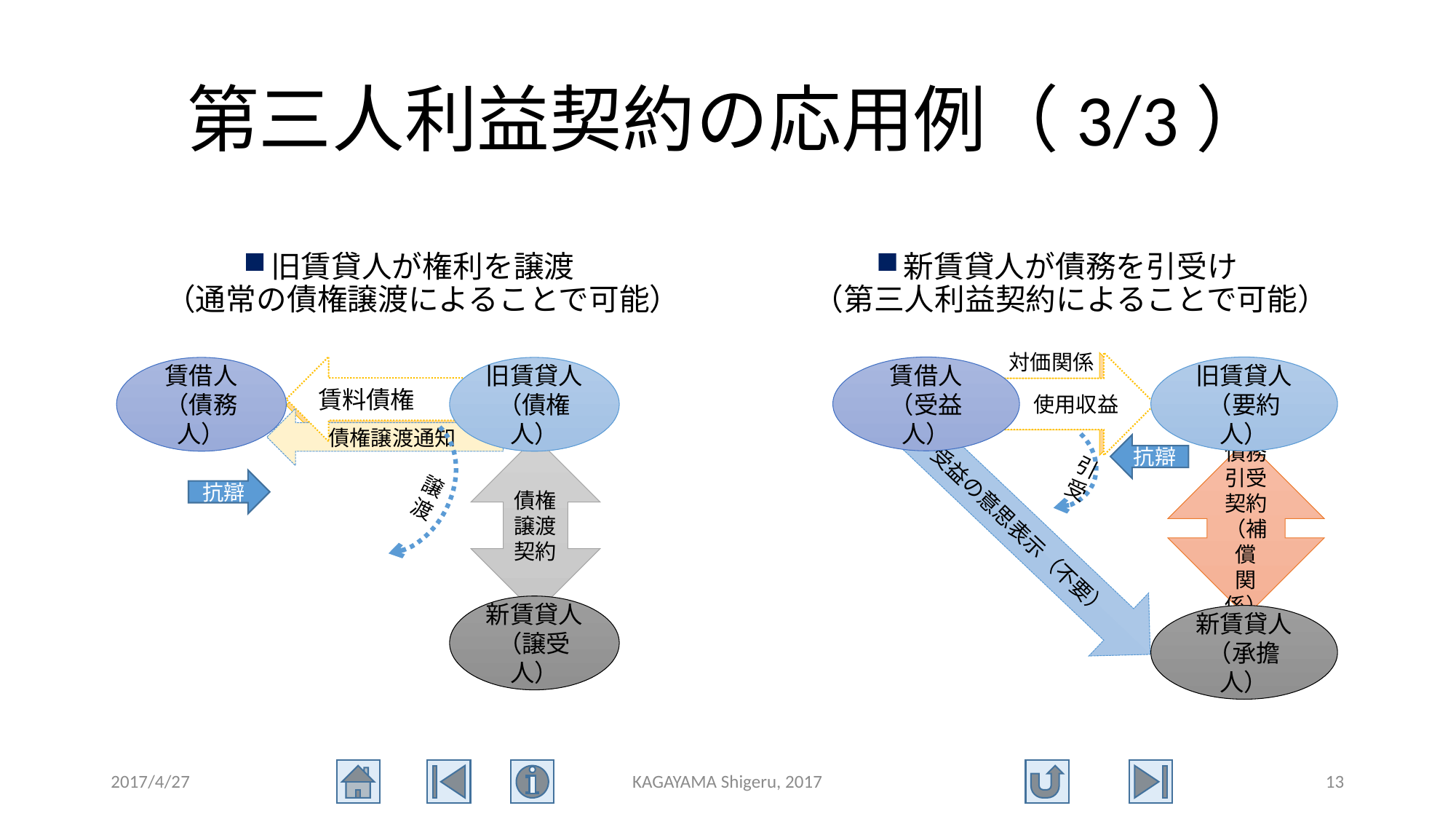

# 第三人利益契約の応用例（3/3）
旧賃貸人が権利を譲渡
（通常の債権譲渡によることで可能）
新賃貸人が債務を引受け
（第三人利益契約によることで可能）
対価関係
使用収益
使用収益
賃料債権
賃借人
（受益人）
旧賃貸人
（要約人）
賃借人
（債務人）
旧賃貸人
（債権人）
賃料債権
債権譲渡通知
譲渡
引受
抗辯
債権譲渡
契約
債務引受契約（補償
関係）
抗辯
受益の意思表示（不要）
新賃貸人
（譲受人）
新賃貸人
（承擔人）
2017/4/27
KAGAYAMA Shigeru, 2017
13